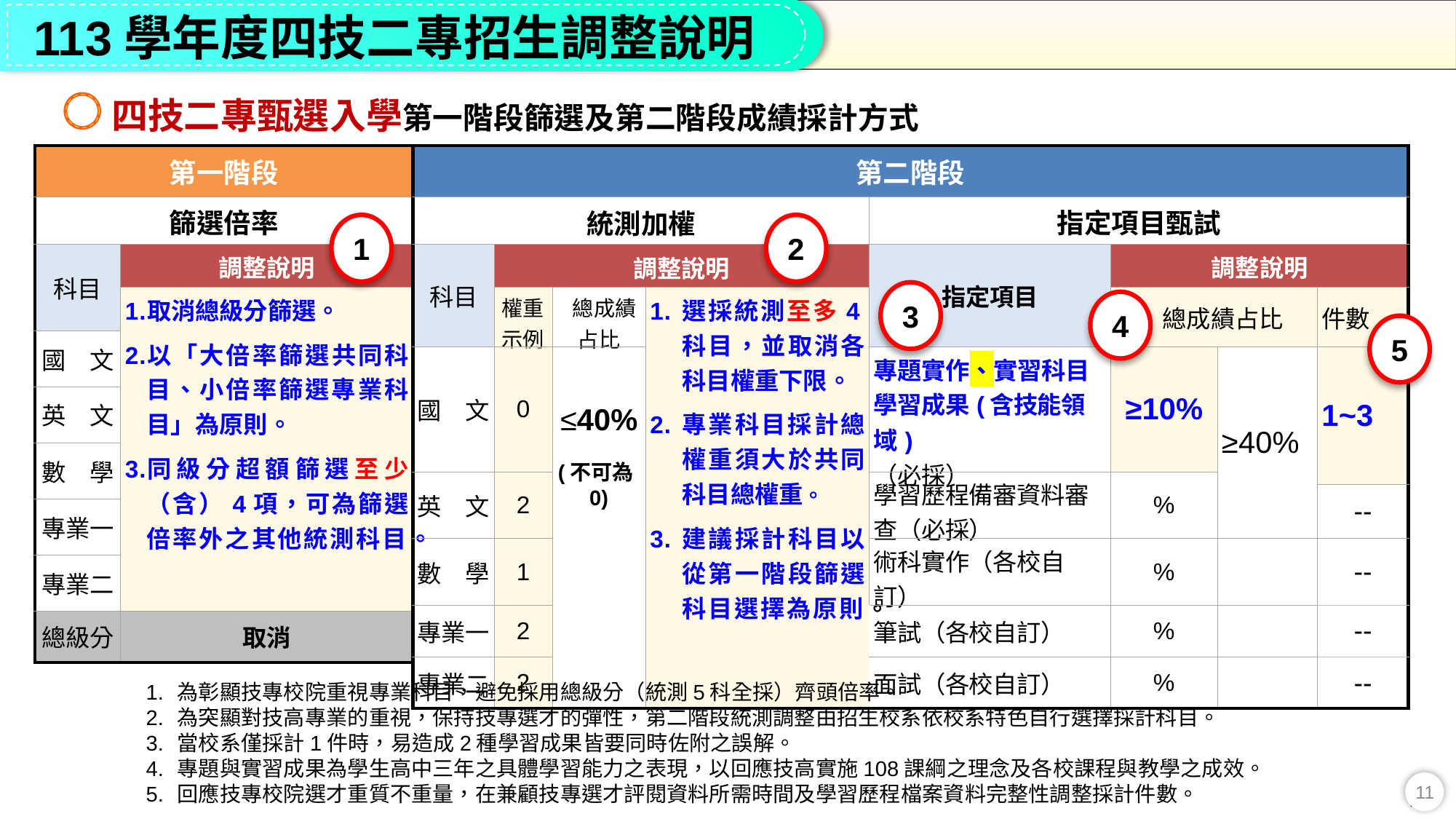

113學年度四技二專招生調整說明
四技二專甄選入學第一階段篩選及第二階段成績採計方式

| 第二階段 |  |  |  |  |  |  |  |
| --- | --- | --- | --- | --- | --- | --- | --- |
| 統測加權 |  |  |  | 指定項目甄試 |  |  |  |
| 科目 | 調整說明 |  |  | 指定項目 | 調整說明 |  |  |
| 科目 | 權重示例 | 總成績 占比 | 選採統測至多4科目，並取消各科目權重下限。 專業科目採計總權重須大於共同科目總權重。 建議採計科目以從第一階段篩選科目選擇為原則。 | 指定項目 | 總成績占比 |  | 件數 |
| 國　文 | 0 | ≤40% (不可為0) |  | 專題實作、實習科目學習成果(含技能領域) （必採） | ≥10% | ≥40% | 1~3 |
| 英　文 | 2 |  |  | 學習歷程備審資料審查（必採） | % |  |  |
| 英　文 | 2 |  |  | 學習歷程備審資料審查（必採） | % |  | -- |
| 數　學 | 1 |  |  | 術科實作（各校自訂） | % |  | -- |
| 專業一 | 2 |  |  | 筆試（各校自訂） | % |  | -- |
| 專業二 | 2 |  |  | 面試（各校自訂） | % |  | -- |
| 第一階段 |  |
| --- | --- |
| 篩選倍率 |  |
| 科目 | 調整說明 |
| 科目 | 取消總級分篩選。 以「大倍率篩選共同科目、小倍率篩選專業科目」為原則。 同級分超額篩選至少（含）4項，可為篩選倍率外之其他統測科目。 |
| 國　文 | 廢除總級分篩選。 以「先篩共同科目、後篩專業科目」為原則，或以下例外\*情形。 同級分超額篩選至少（含）4項，可為篩選倍率外之其他統測科目。 |
| 英　文 |  |
| 數　學 |  |
| 專業一 |  |
| 專業二 |  |
| 總級分 | 取消 |
1
2
3
4
5
為彰顯技專校院重視專業科目，避免採用總級分（統測5科全採）齊頭倍率。
為突顯對技高專業的重視，保持技專選才的彈性，第二階段統測調整由招生校系依校系特色自行選擇採計科目。
當校系僅採計1件時，易造成2種學習成果皆要同時佐附之誤解。
專題與實習成果為學生高中三年之具體學習能力之表現，以回應技高實施108課綱之理念及各校課程與教學之成效。
回應技專校院選才重質不重量，在兼顧技專選才評閱資料所需時間及學習歷程檔案資料完整性調整採計件數。